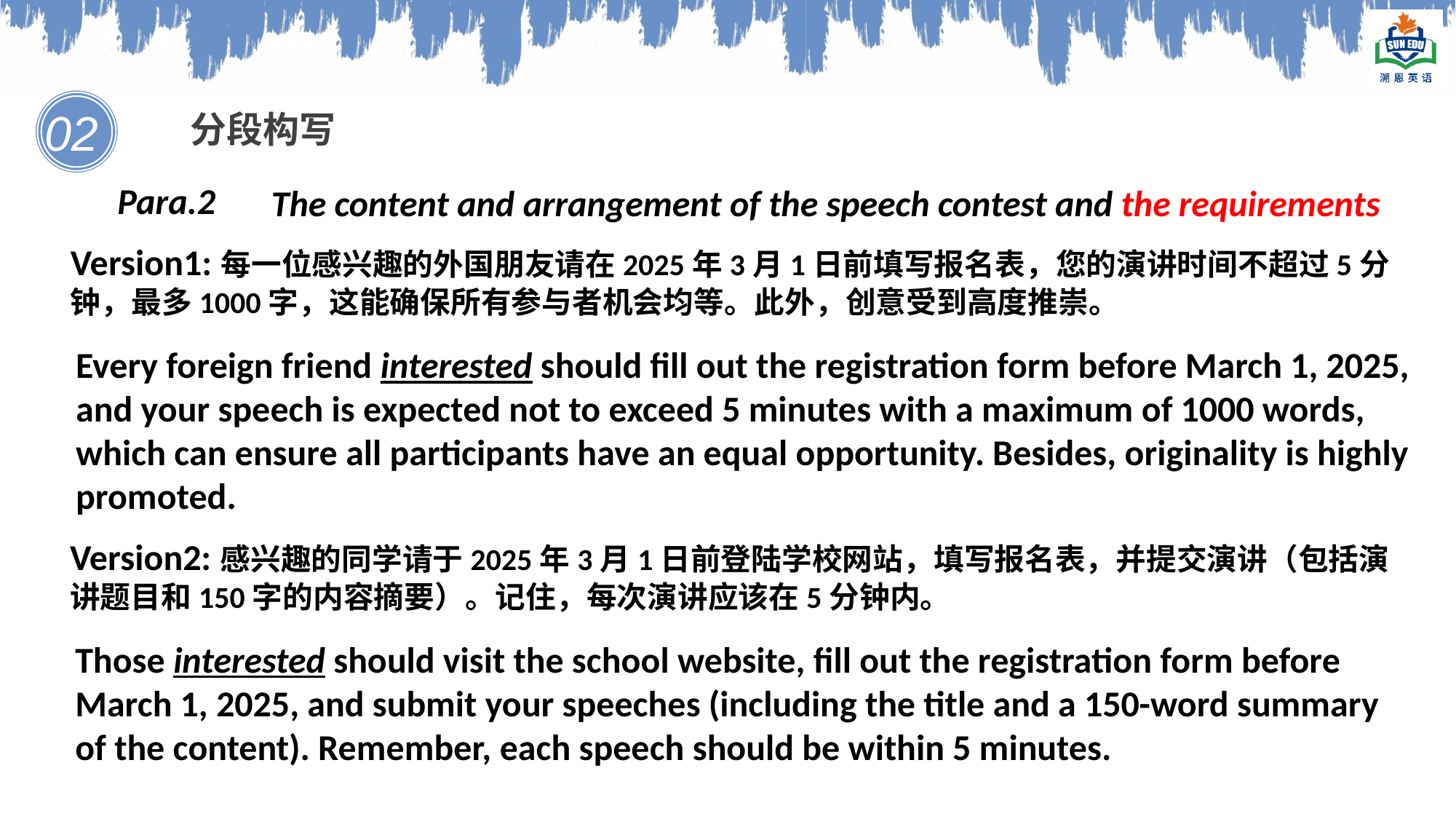

02
分段构写
Para.2
The content and arrangement of the speech contest and the requirements
Version1:每一位感兴趣的外国朋友请在2025年3月1日前填写报名表，您的演讲时间不超过5分钟，最多1000字，这能确保所有参与者机会均等。此外，创意受到高度推崇。
Every foreign friend interested should fill out the registration form before March 1, 2025, and your speech is expected not to exceed 5 minutes with a maximum of 1000 words, which can ensure all participants have an equal opportunity. Besides, originality is highly promoted.
Version2:感兴趣的同学请于2025年3月1日前登陆学校网站，填写报名表，并提交演讲（包括演讲题目和150字的内容摘要）。记住，每次演讲应该在5分钟内。
Those interested should visit the school website, fill out the registration form before March 1, 2025, and submit your speeches (including the title and a 150-word summary of the content). Remember, each speech should be within 5 minutes.